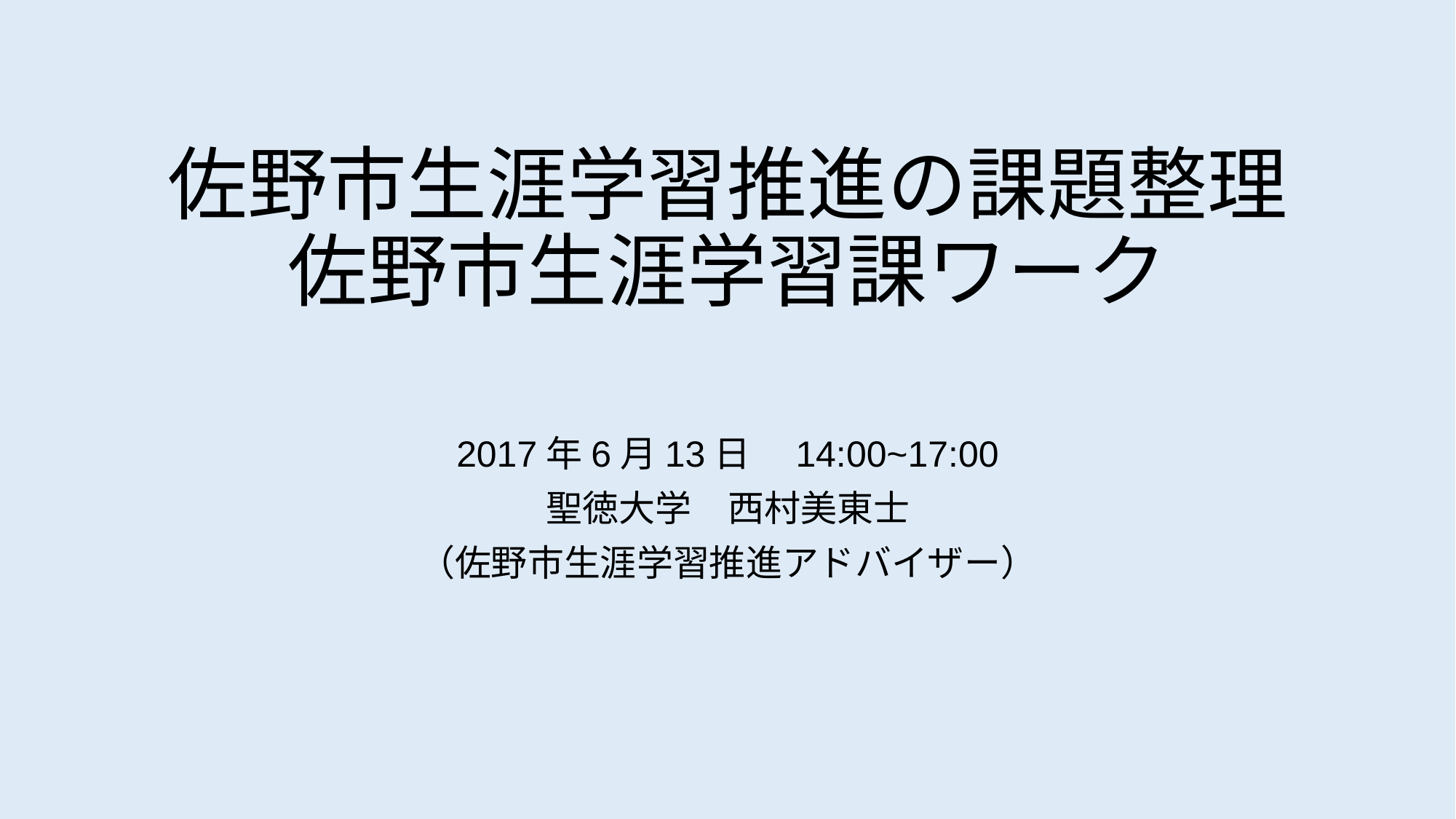

# 佐野市生涯学習推進の課題整理 佐野市生涯学習課ワーク
2017年6月13日　14:00~17:00
聖徳大学　西村美東士
（佐野市生涯学習推進アドバイザー）